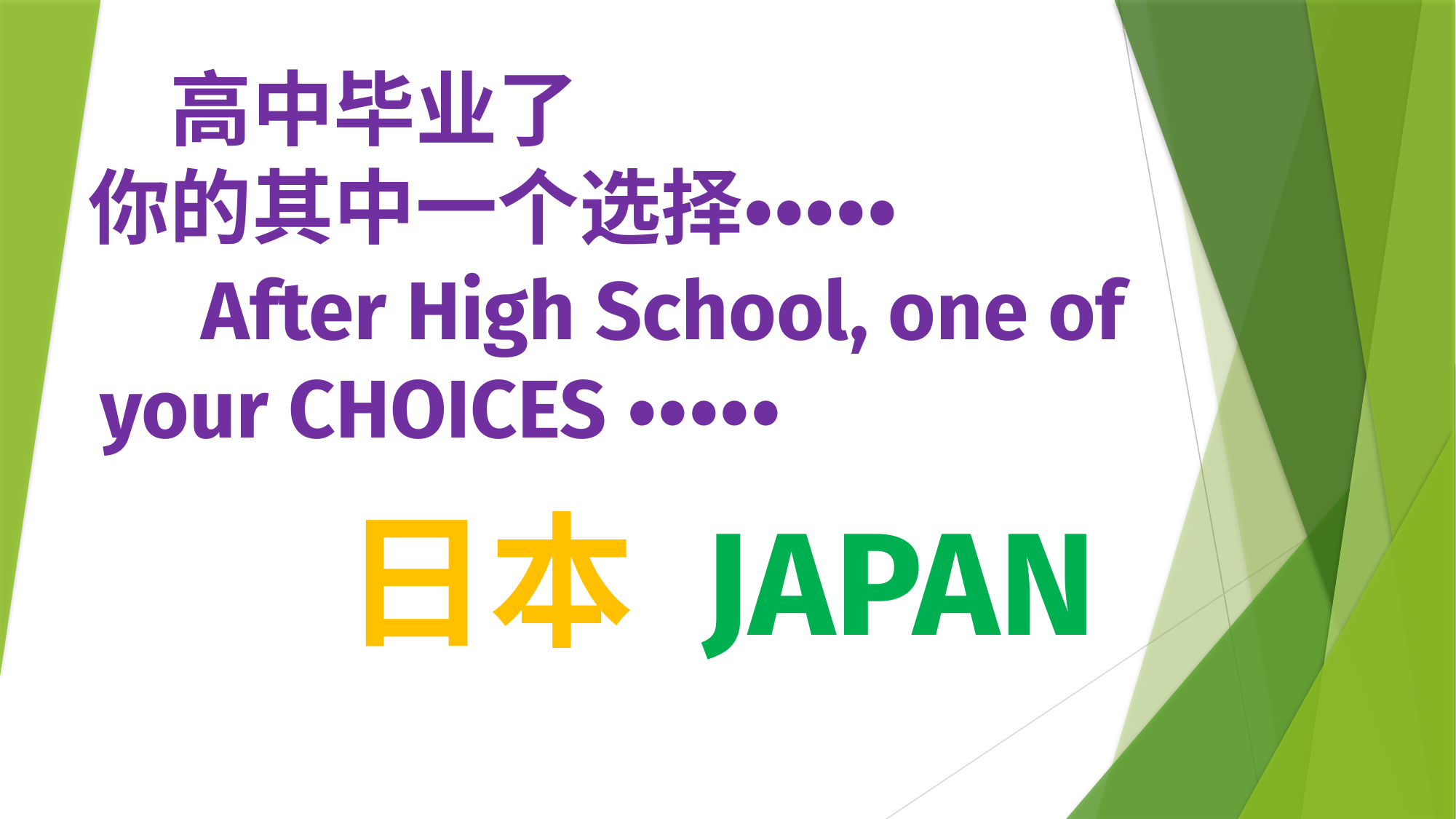

# 高中毕业了 你的其中一个选择・・・・・
　After High School, one of your CHOICES・・・・・
日本 JAPAN